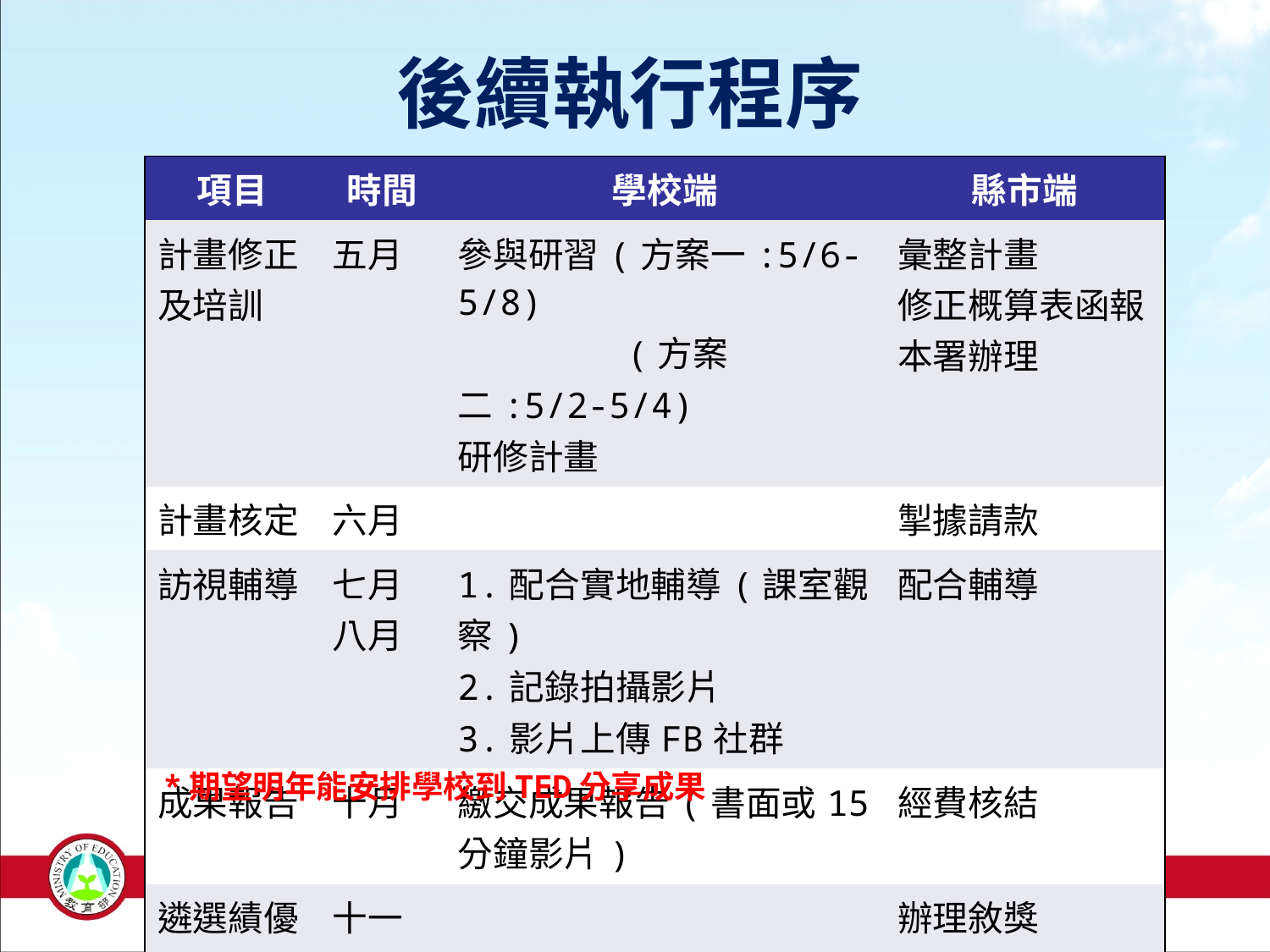

# 後續執行程序
| 項目 | 時間 | 學校端 | 縣市端 |
| --- | --- | --- | --- |
| 計畫修正及培訓 | 五月 | 參與研習(方案一:5/6-5/8) (方案二:5/2-5/4) 研修計畫 | 彙整計畫 修正概算表函報本署辦理 |
| 計畫核定 | 六月 |  | 掣據請款 |
| 訪視輔導 | 七月八月 | 1.配合實地輔導(課室觀察) 2.記錄拍攝影片 3.影片上傳FB社群 | 配合輔導 |
| 成果報告 | 十月 | 繳交成果報告(書面或15分鐘影片) | 經費核結 |
| 遴選績優學校 | 十一月份 |  | 辦理敘獎 |
*期望明年能安排學校到TED分享成果